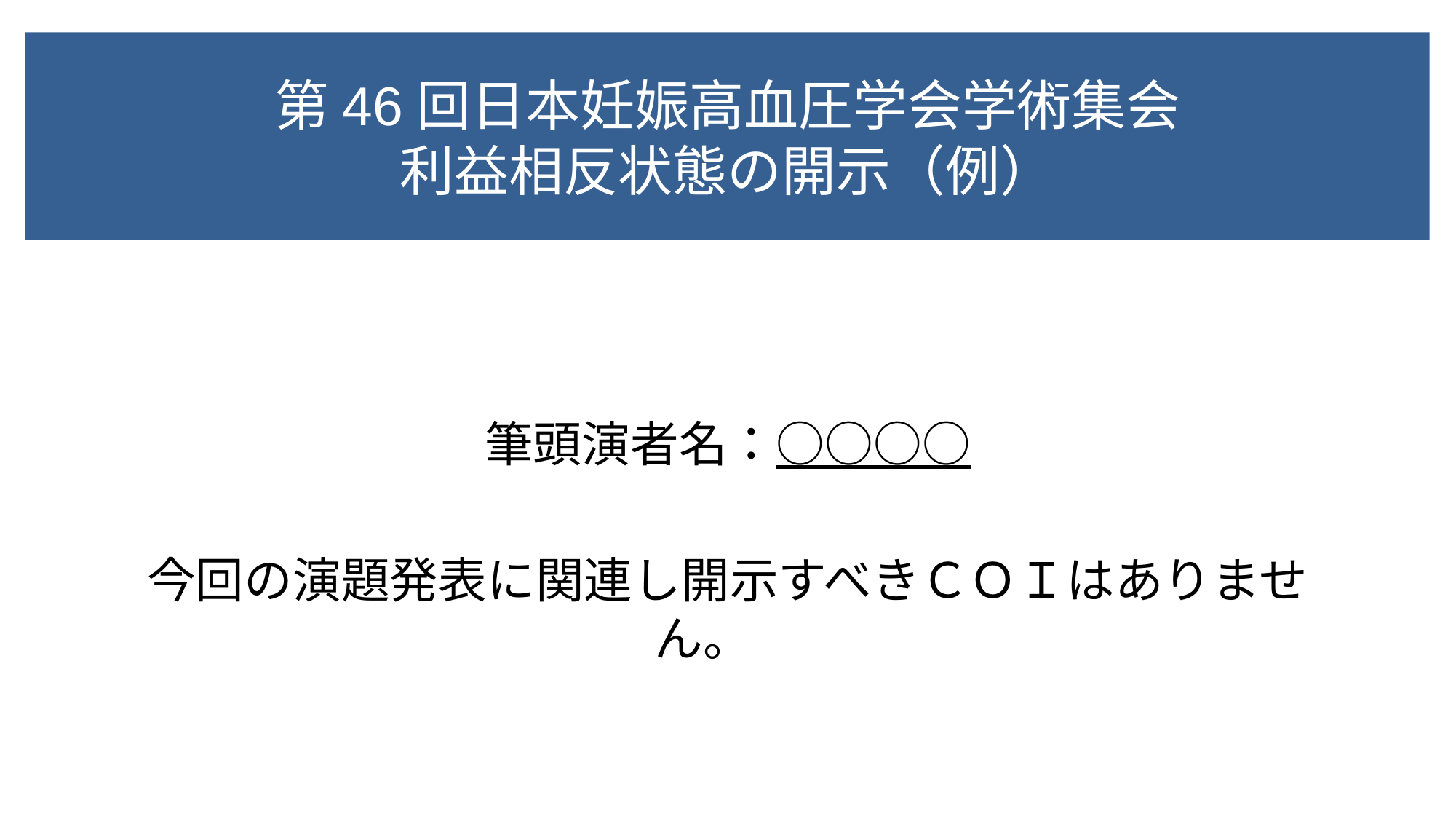

第46回日本妊娠高血圧学会学術集会
利益相反状態の開示（例）
筆頭演者名：○○○○

今回の演題発表に関連し開示すべきＣＯＩはありません。